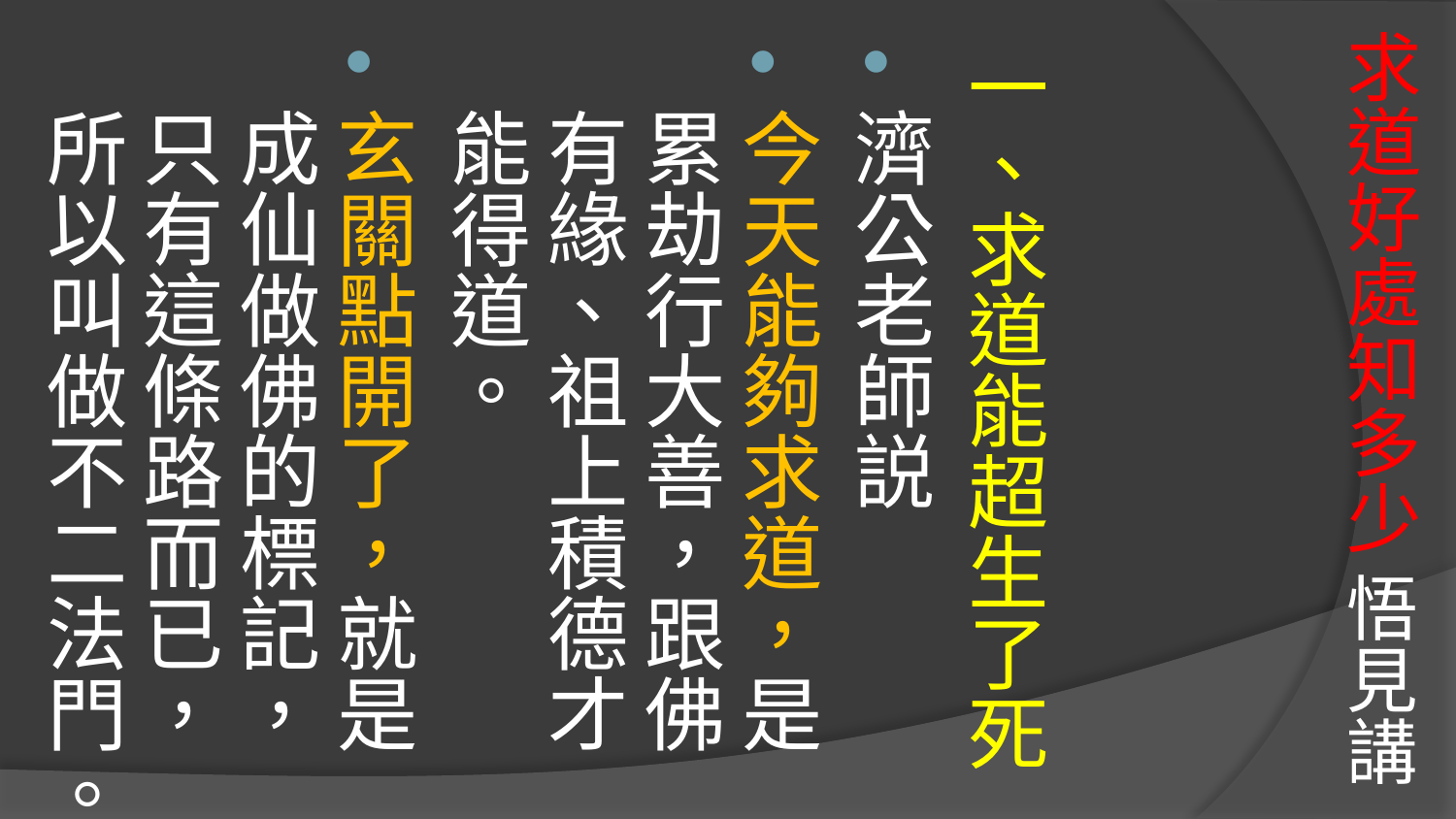

# 求道好處知多少 悟見講
一、求道能超生了死
濟公老師説
今天能夠求道，是累劫行大善，跟佛有緣、祖上積德才能得道。
玄關點開了，就是成仙做佛的標記，只有這條路而已，所以叫做不二法門。